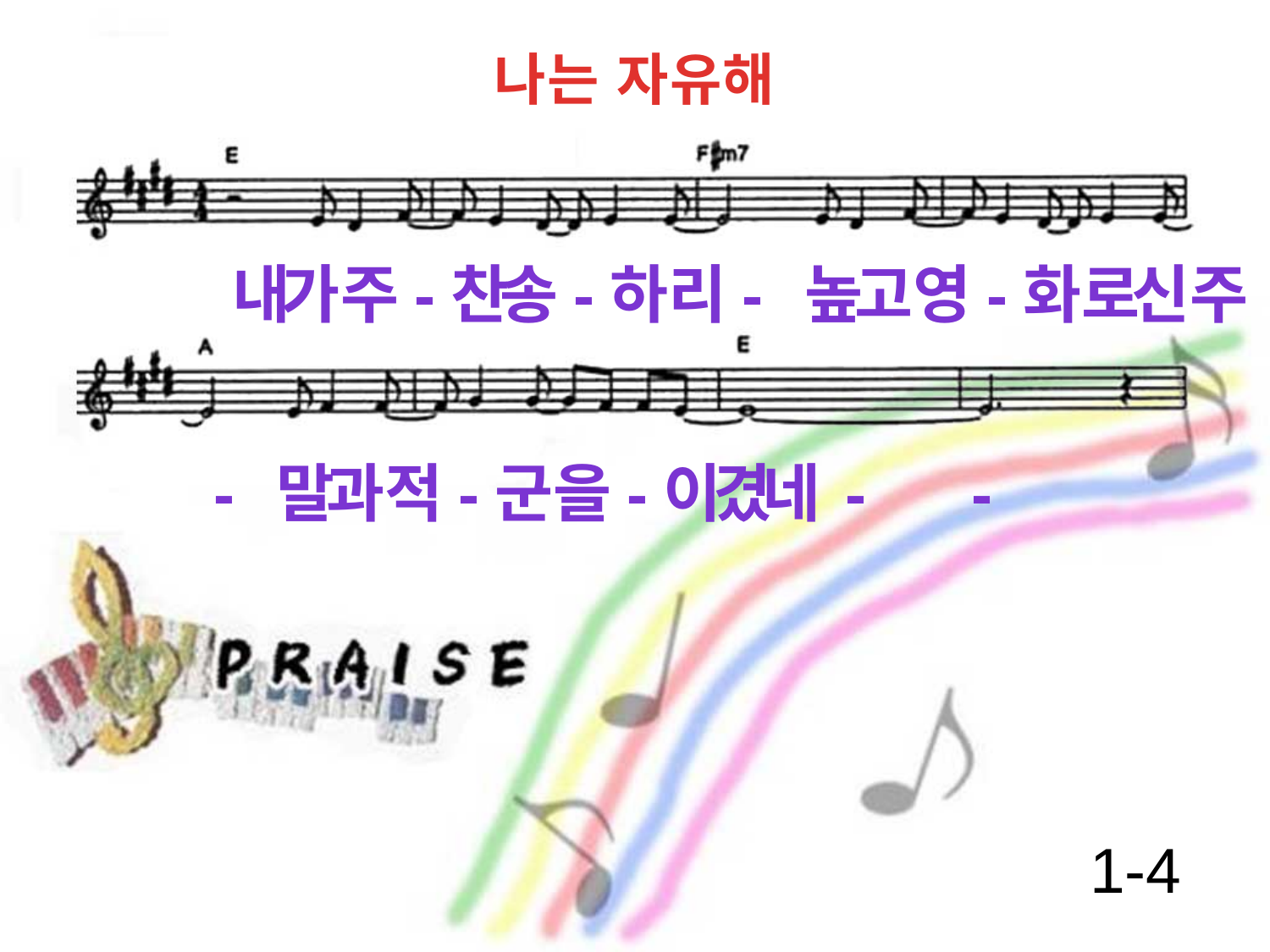

나는 자유해
내가 주-찬송-하 리-   높고 영-화 로신 주
-   말과 적-군 을-이겼네 -             -
1-4